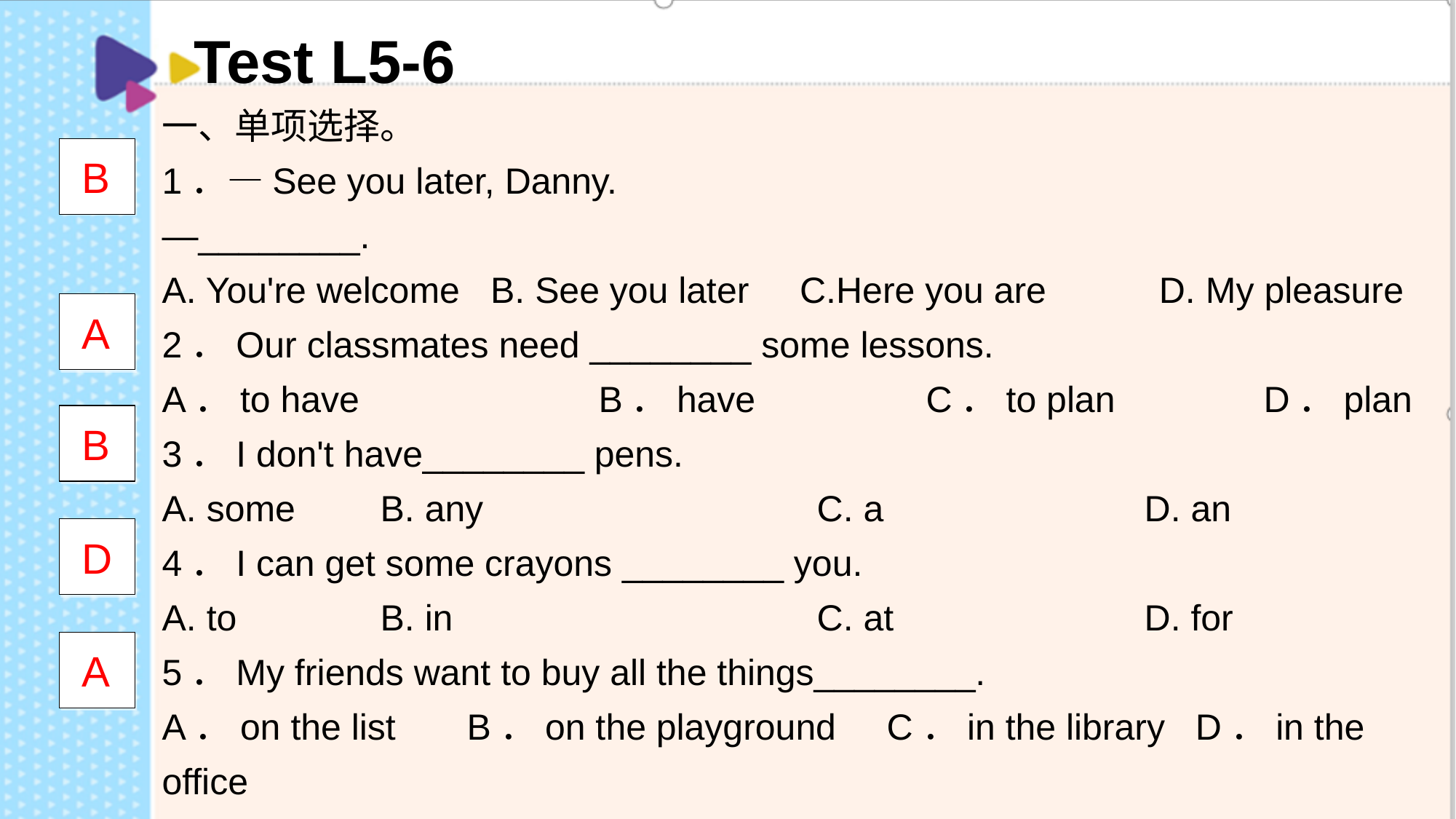

Test L5-6
一、单项选择。
1．—See you later, Danny.—________.A. You're welcome   B. See you later     C.Here you are           D. My pleasure
2．Our classmates need ________ some lessons.
A．to have             	B．have		C．to plan		 D．plan
3．I don't have________ pens.A. some	B. any				C. a			D. an
4．I can get some crayons ________ you.A. to		B. in				C. at			D. for
5．My friends want to buy all the things________.A．on the list       B．on the playground     C．in the library   D．in the office
 B
 A
 B
 D
 A